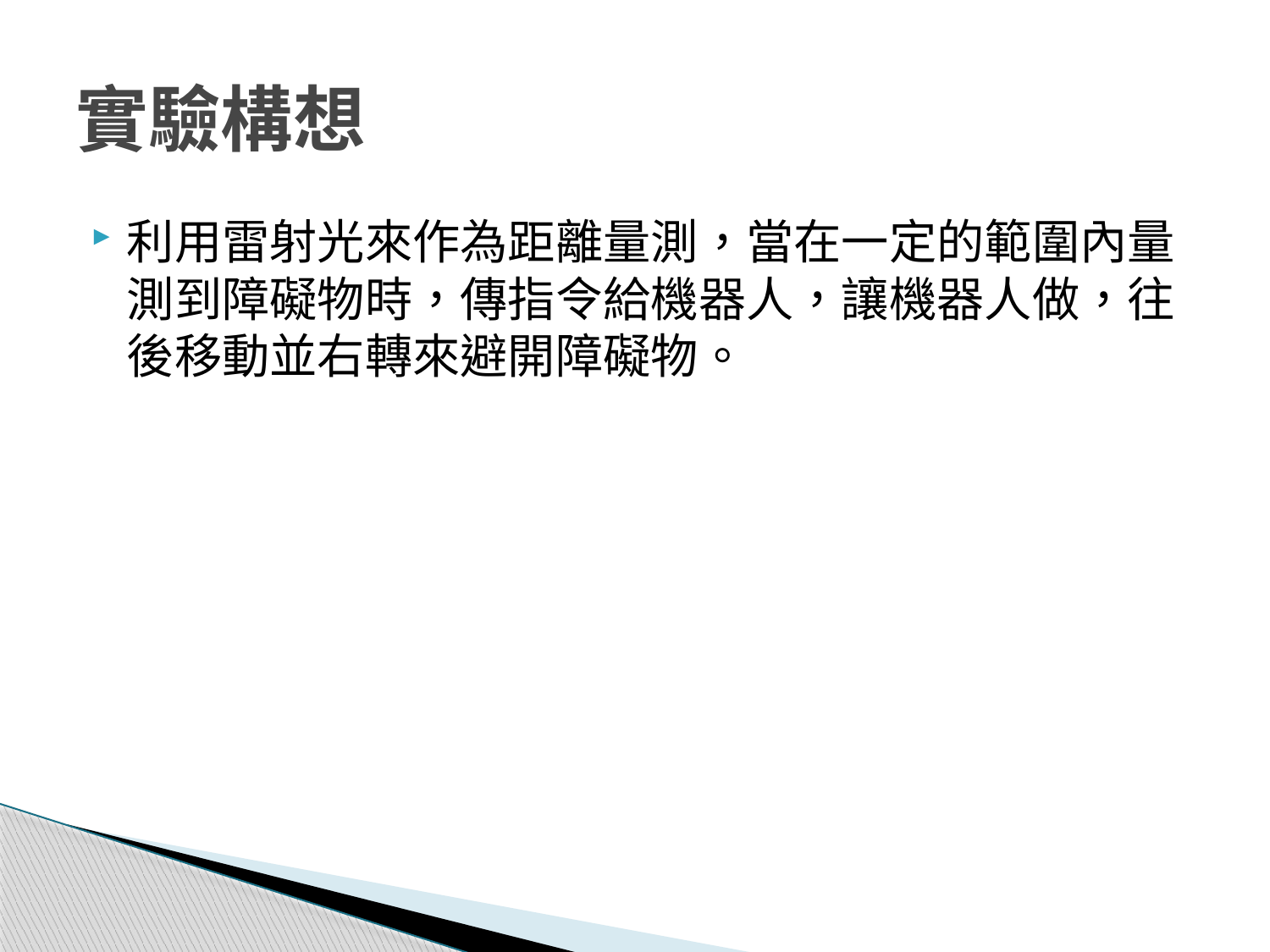

# 實驗構想
利用雷射光來作為距離量測，當在一定的範圍內量測到障礙物時，傳指令給機器人，讓機器人做，往後移動並右轉來避開障礙物。